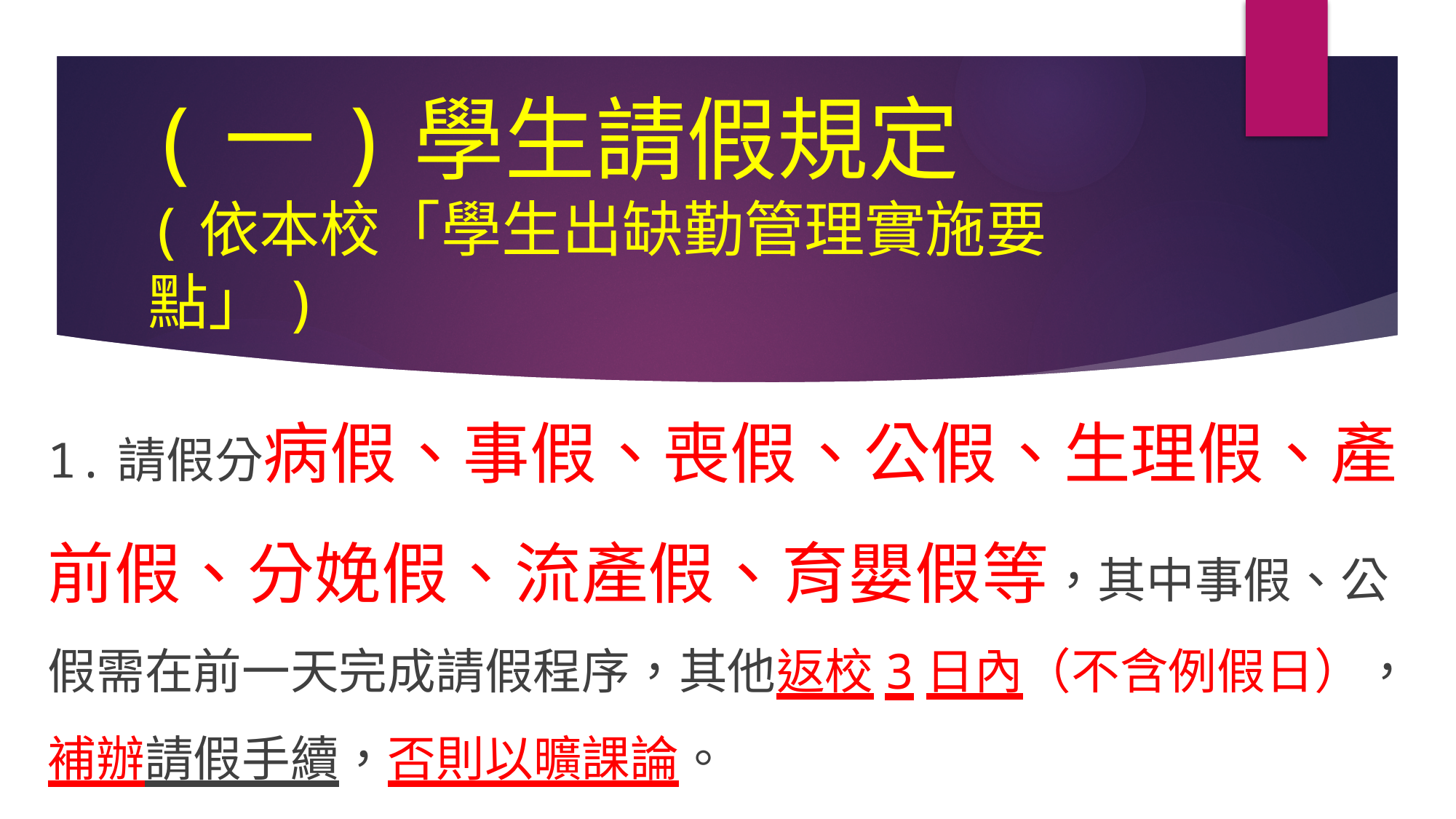

# (一)學生請假規定 (依本校「學生出缺勤管理實施要點」)
1.請假分病假、事假、喪假、公假、生理假、產前假、分娩假、流產假、育嬰假等，其中事假、公假需在前一天完成請假程序，其他返校3日內（不含例假日），補辦請假手續，否則以曠課論。